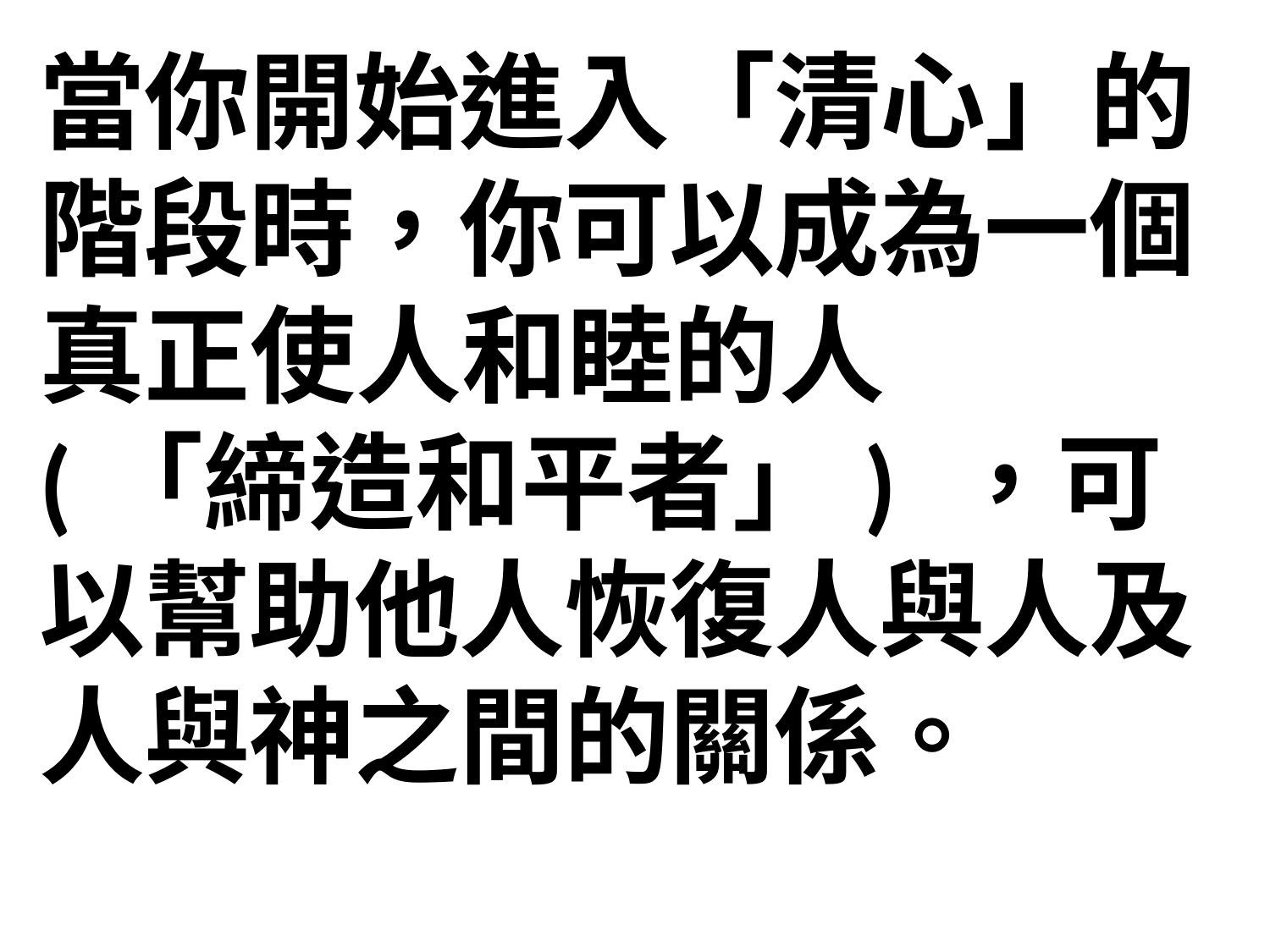

當你開始進入「清心」的階段時，你可以成為一個真正使人和睦的人 (「締造和平者」) ，可以幫助他人恢復人與人及人與神之間的關係。